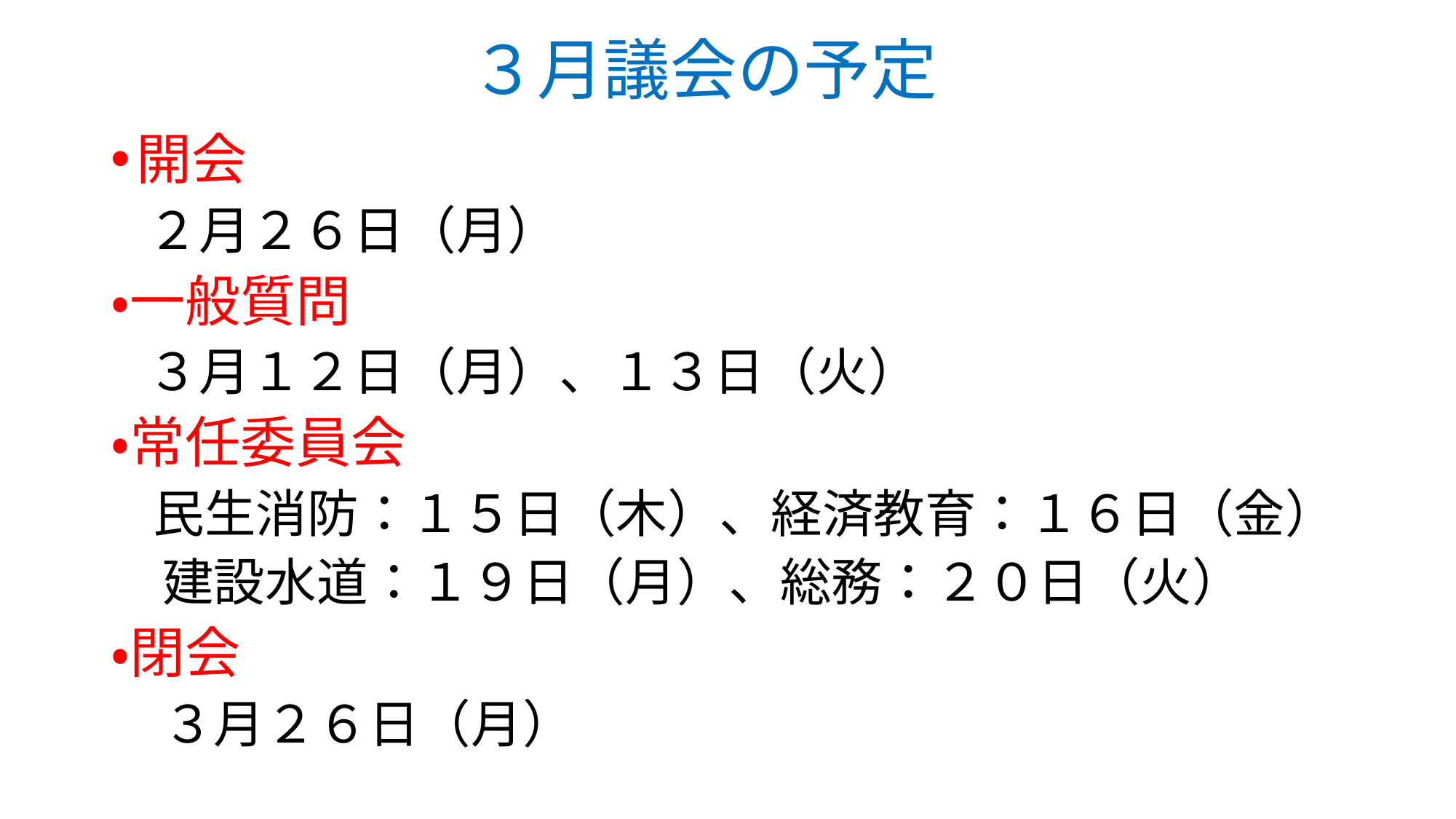

# ３月議会の予定
開会
　２月２６日（月）
・一般質問
　３月１２日（月）、１３日（火）
・常任委員会
　民生消防：１５日（木）、経済教育：１６日（金）
　建設水道：１９日（月）、総務：２０日（火）
・閉会
　３月２６日（月）